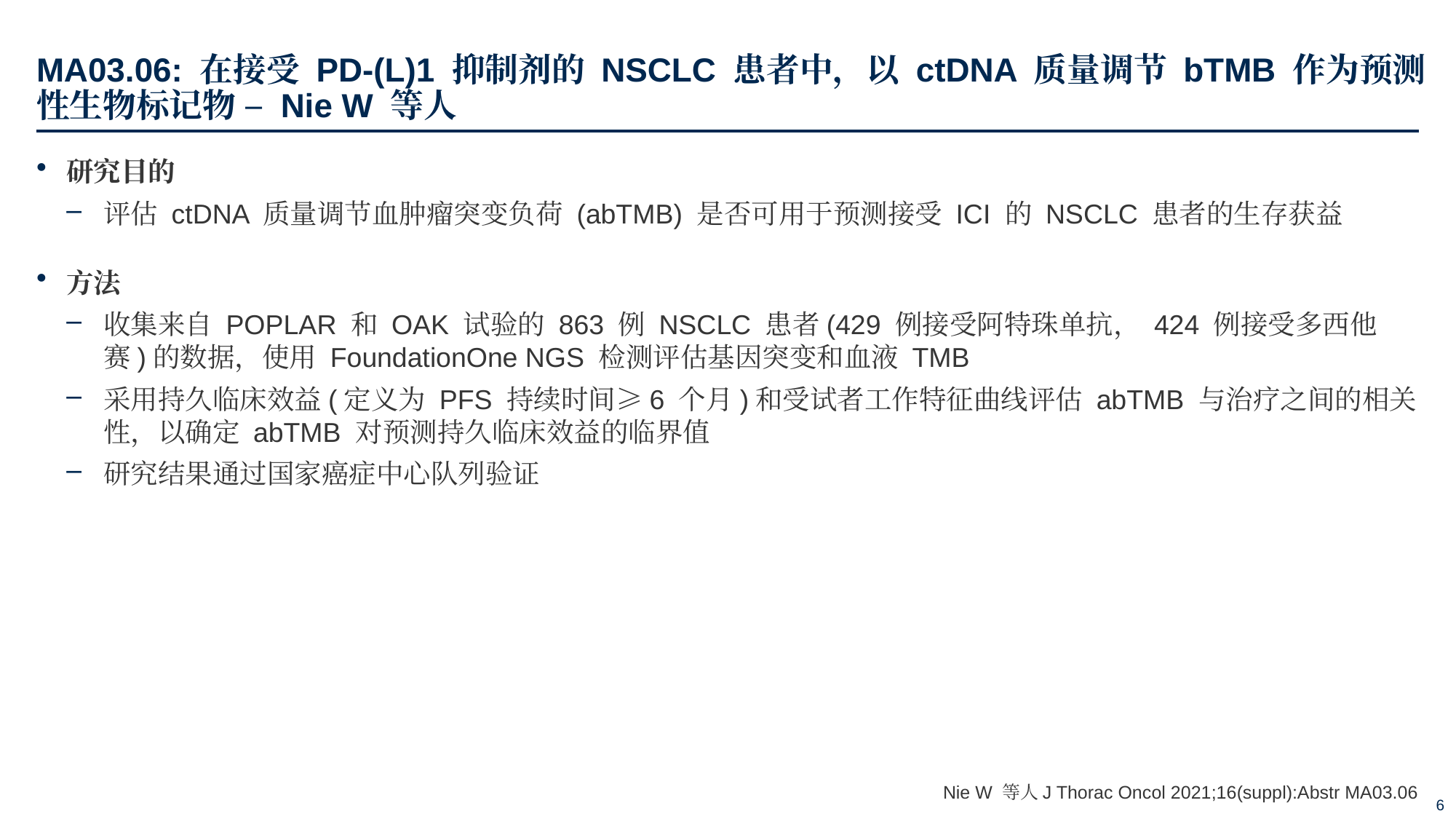

# MA03.06: 在接受 PD-(L)1 抑制剂的 NSCLC 患者中，以 ctDNA 质量调节 bTMB 作为预测性生物标记物 – Nie W 等人
研究目的
评估 ctDNA 质量调节血肿瘤突变负荷 (abTMB) 是否可用于预测接受 ICI 的 NSCLC 患者的生存获益
方法
收集来自 POPLAR 和 OAK 试验的 863 例 NSCLC 患者(429 例接受阿特珠单抗， 424 例接受多西他赛)的数据，使用 FoundationOne NGS 检测评估基因突变和血液 TMB
采用持久临床效益(定义为 PFS 持续时间≥6 个月)和受试者工作特征曲线评估 abTMB 与治疗之间的相关性，以确定 abTMB 对预测持久临床效益的临界值
研究结果通过国家癌症中心队列验证
Nie W 等人J Thorac Oncol 2021;16(suppl):Abstr MA03.06